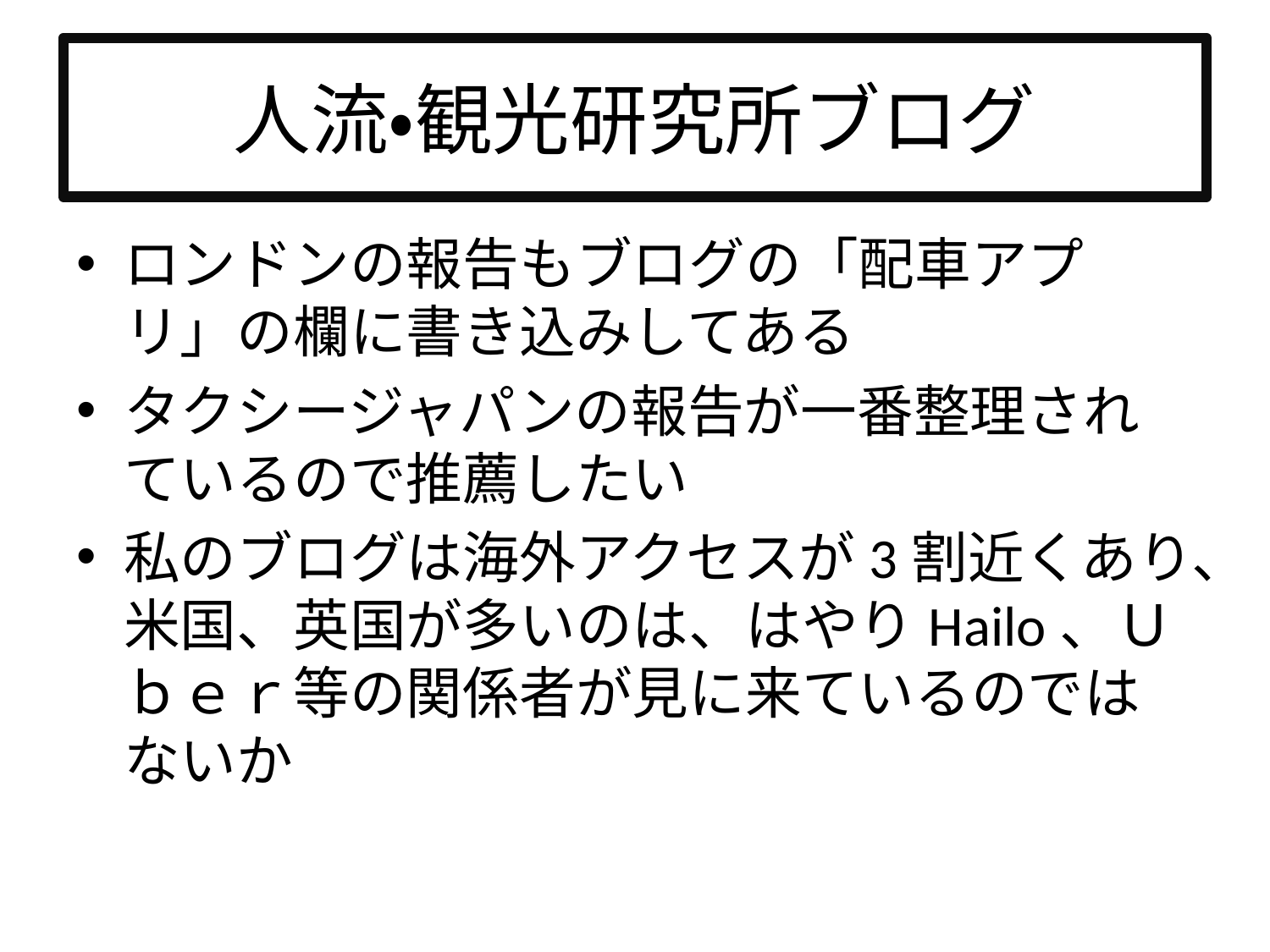

# 人流・観光研究所ブログ
ロンドンの報告もブログの「配車アプリ」の欄に書き込みしてある
タクシージャパンの報告が一番整理されているので推薦したい
私のブログは海外アクセスが3割近くあり、米国、英国が多いのは、はやりHailo、Ｕｂｅｒ等の関係者が見に来ているのではないか